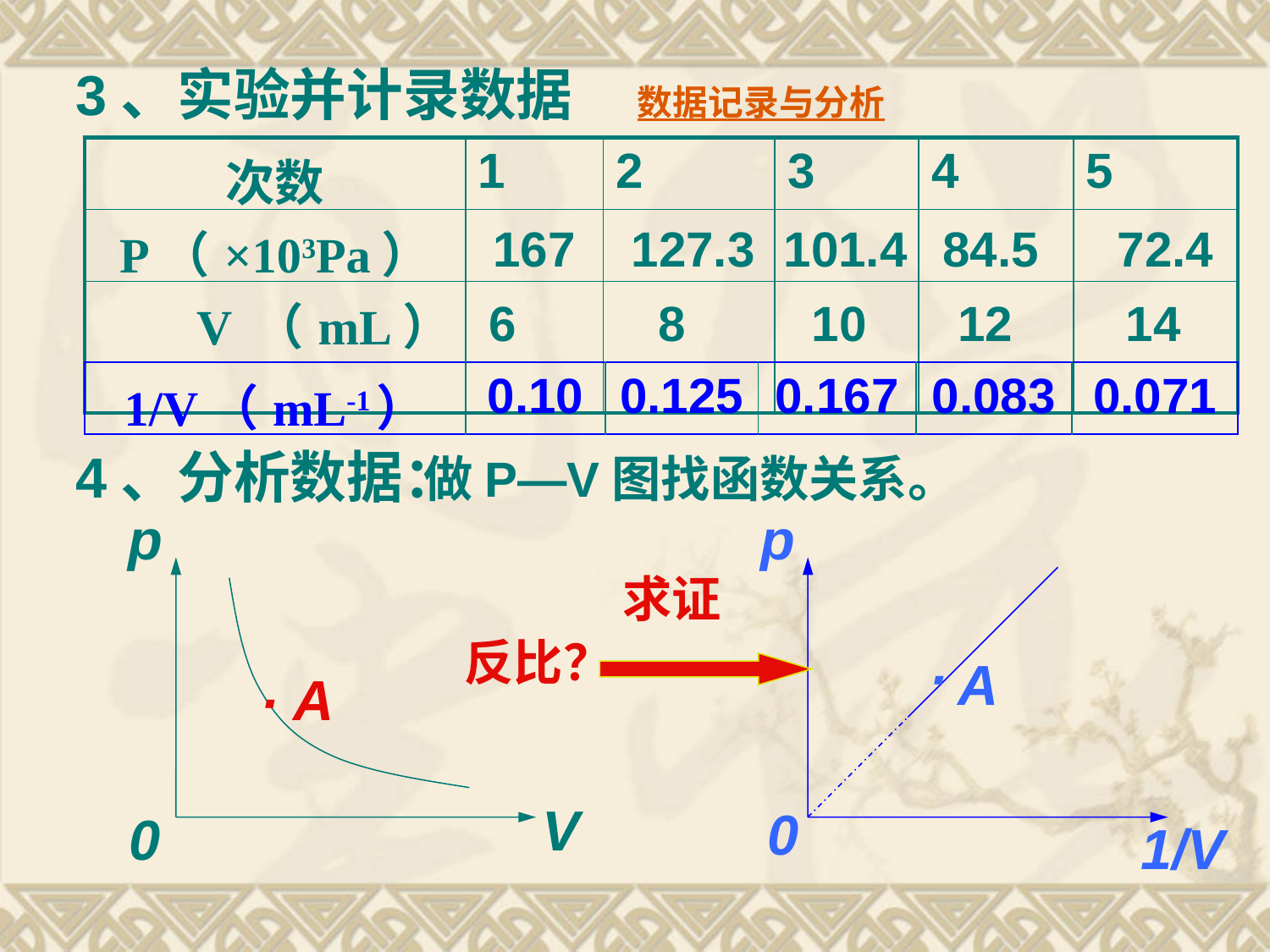

3、实验并计录数据     数据记录与分析
| 次数 | 1 | 2 | 3 | 4 | 5 |
| --- | --- | --- | --- | --- | --- |
| P（×103Pa） |  |  |  |  |  |
| V （mL） |  |  |  |  |  |
167
127.3
101.4
84.5
72.4
6
8
10
12
14
| 1/V（mL-1） | 0.10 | 0.125 | 0.167 | 0.083 | 0.071 |
| --- | --- | --- | --- | --- | --- |

4、分析数据：
做P—V图找函数关系。
p

·
V

0
A
p

·

0
1/V

A
求证
反比？